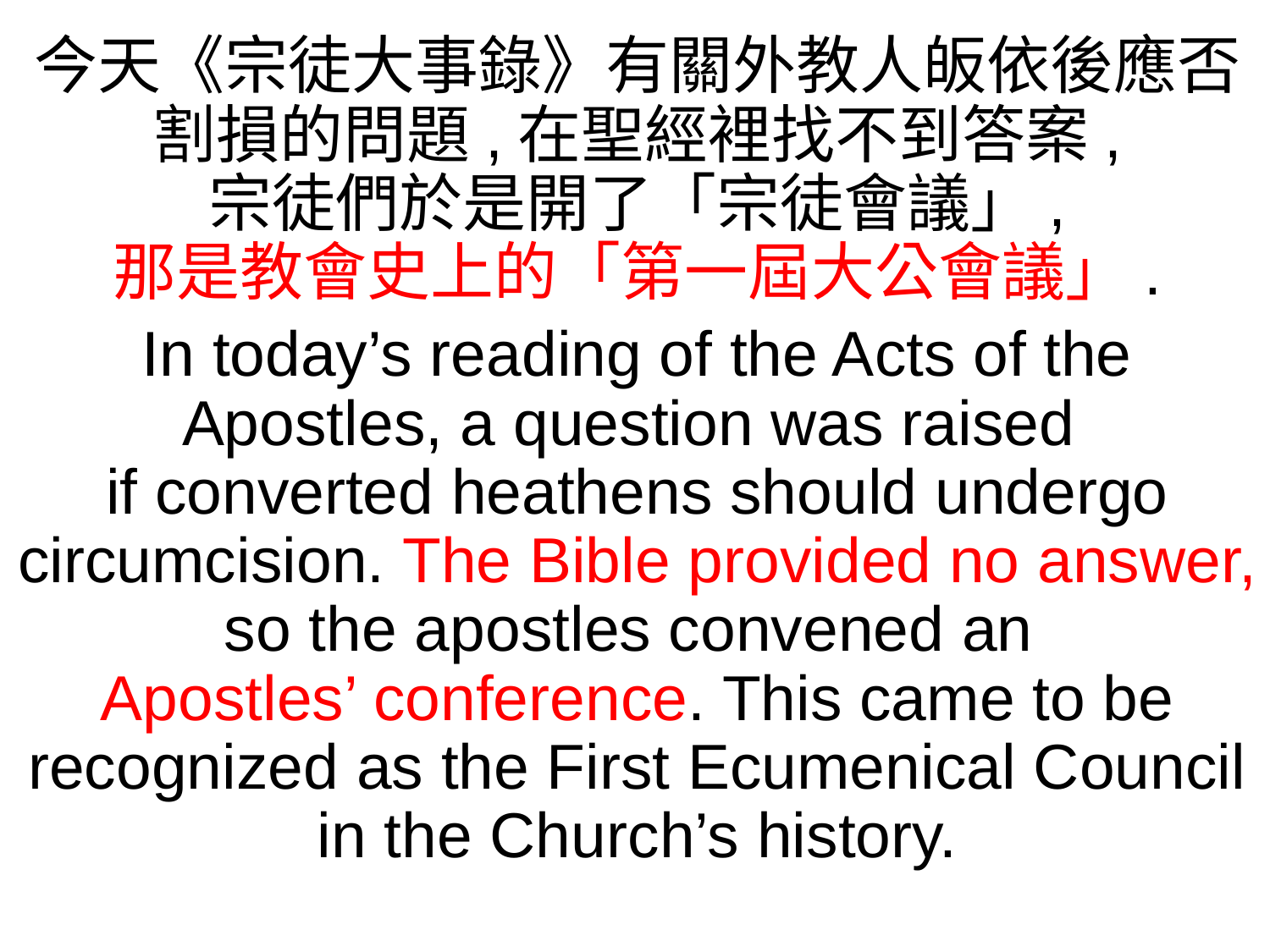

今天《宗徒大事錄》有關外教人皈依後應否割損的問題,在聖經裡找不到答案,
宗徒們於是開了「宗徒會議」,
那是教會史上的「第一屆大公會議」.
In today’s reading of the Acts of the Apostles, a question was raised
if converted heathens should undergo circumcision. The Bible provided no answer, so the apostles convened an
Apostles’ conference. This came to be recognized as the First Ecumenical Council in the Church’s history.